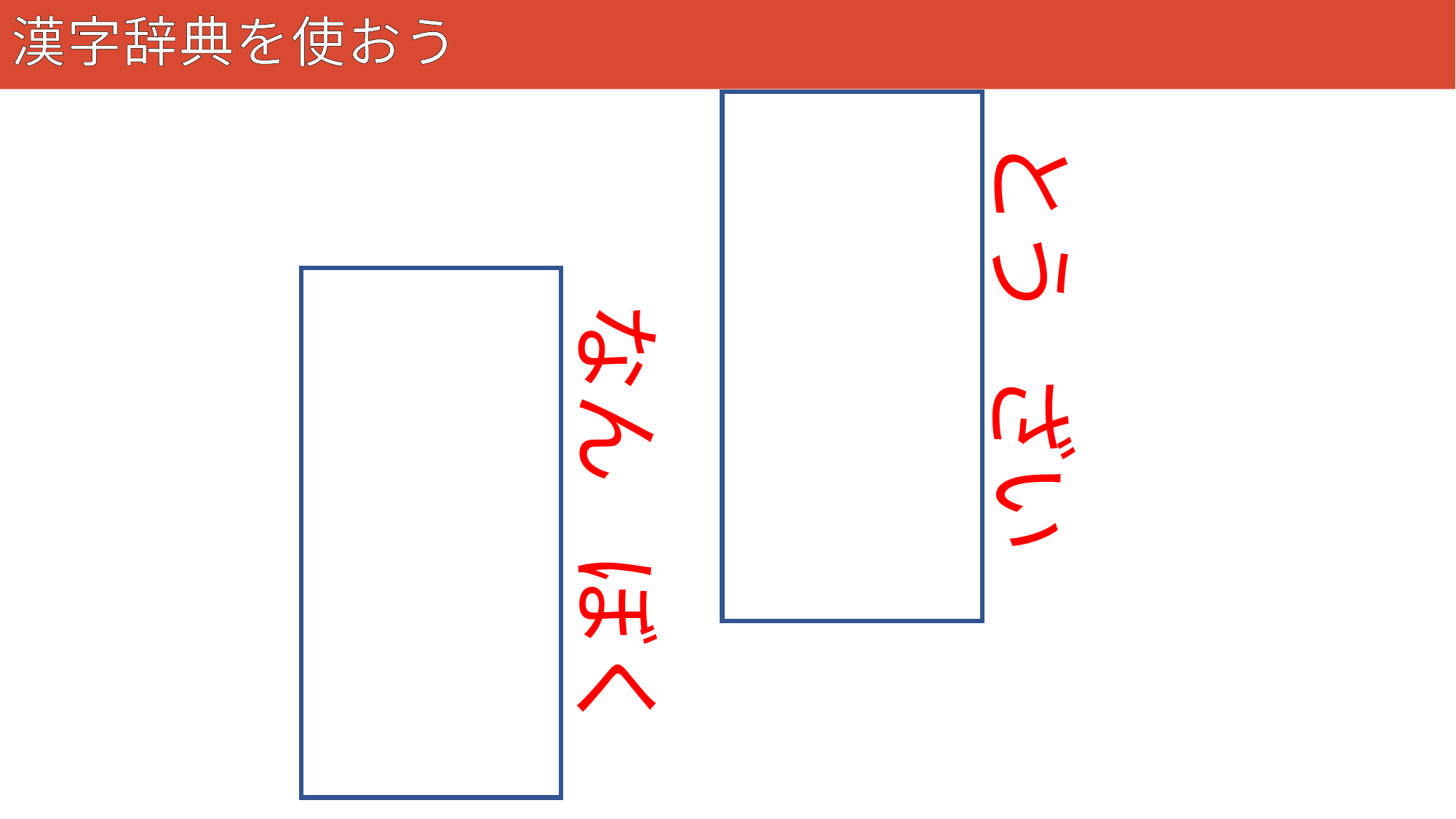

# 漢字辞典を使おう
25
東西

とう
南北

なん
ざい
ぼく